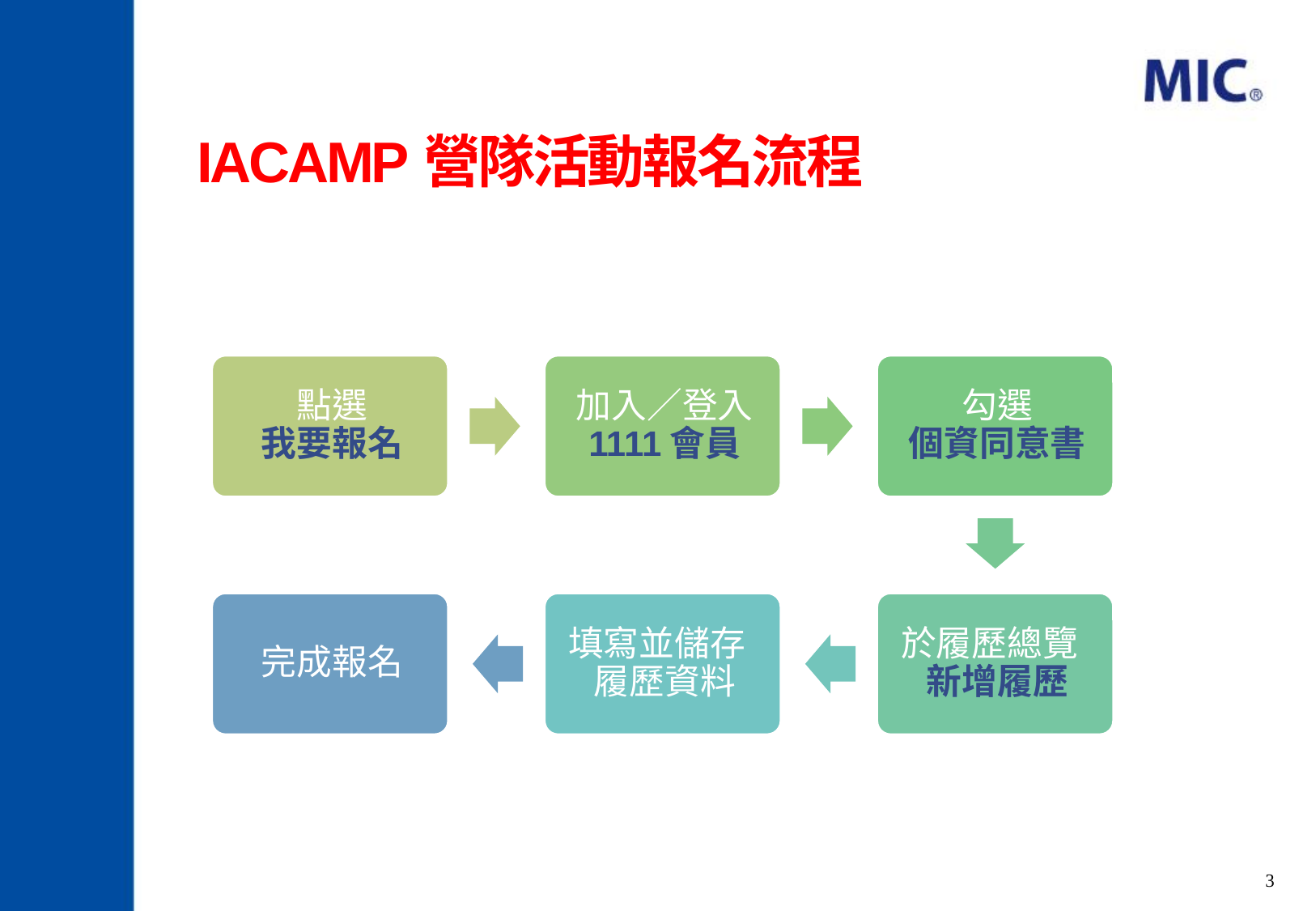

# IACAMP營隊活動報名流程
點選
我要報名

加入／登入
1111會員

勾選
個資同意書

於履歷總覽   新增履歷

填寫並儲存   履歷資料

完成報名
3